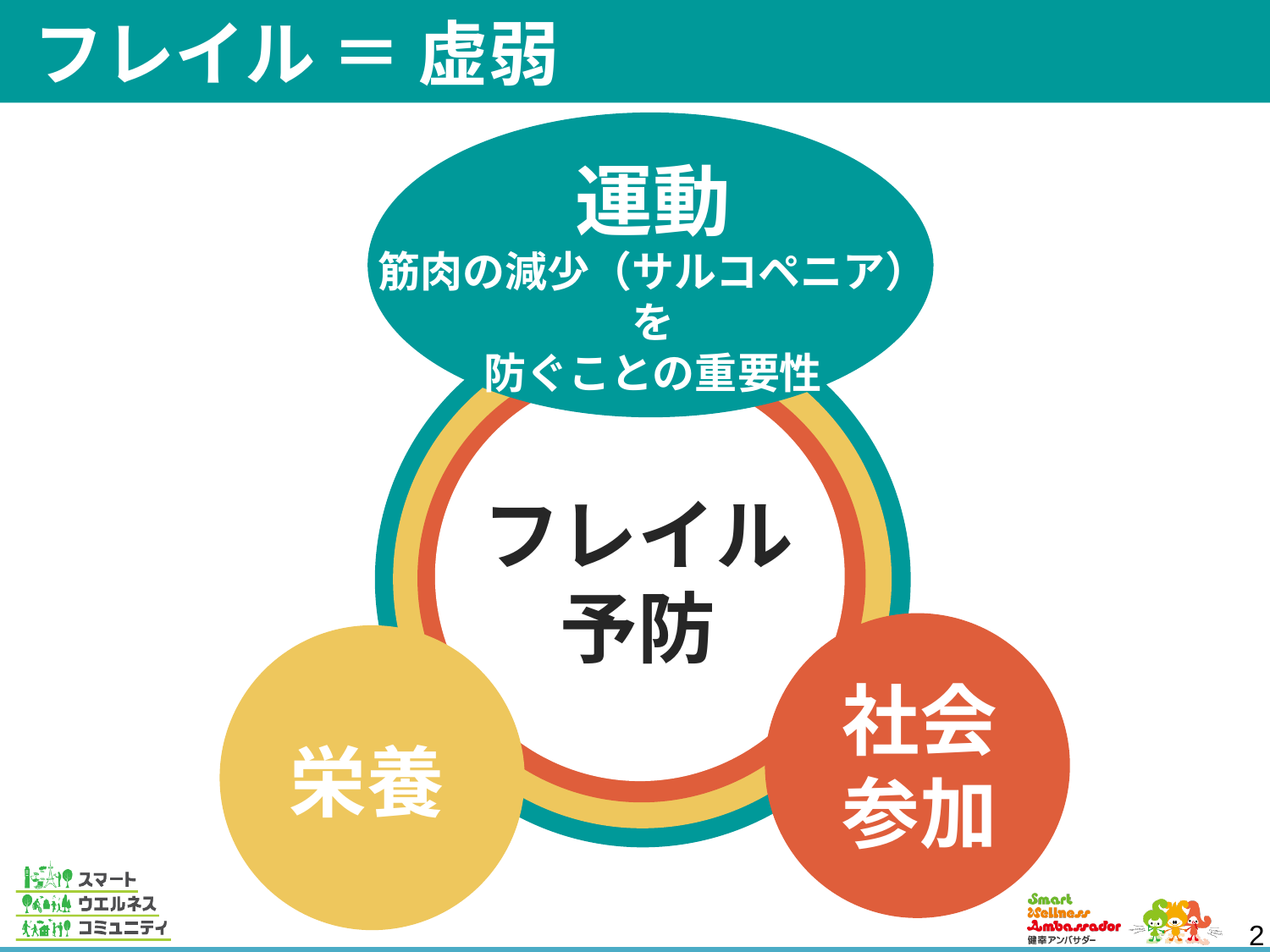

フレイル ＝ 虚弱

運動
筋肉の減少（サルコペニア）を
防ぐことの重要性

フレイル
予防

社会
参加
栄養